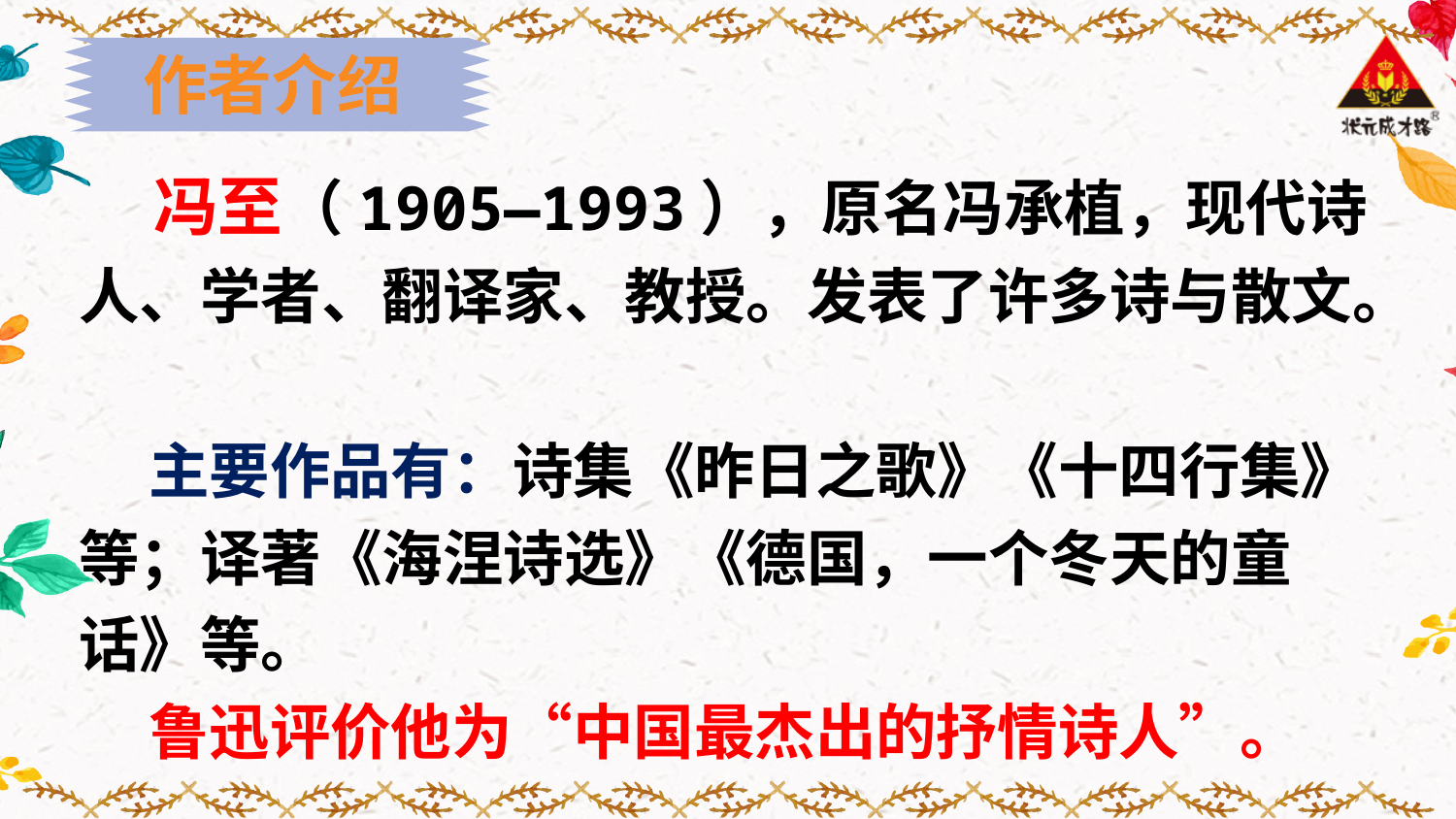

作者介绍

    冯至（1905—1993），原名冯承植，现代诗人、学者、翻译家、教授。发表了许多诗与散文。
    主要作品有：诗集《昨日之歌》《十四行集》等；译著《海涅诗选》《德国，一个冬天的童话》等。
    鲁迅评价他为“中国最杰出的抒情诗人”。